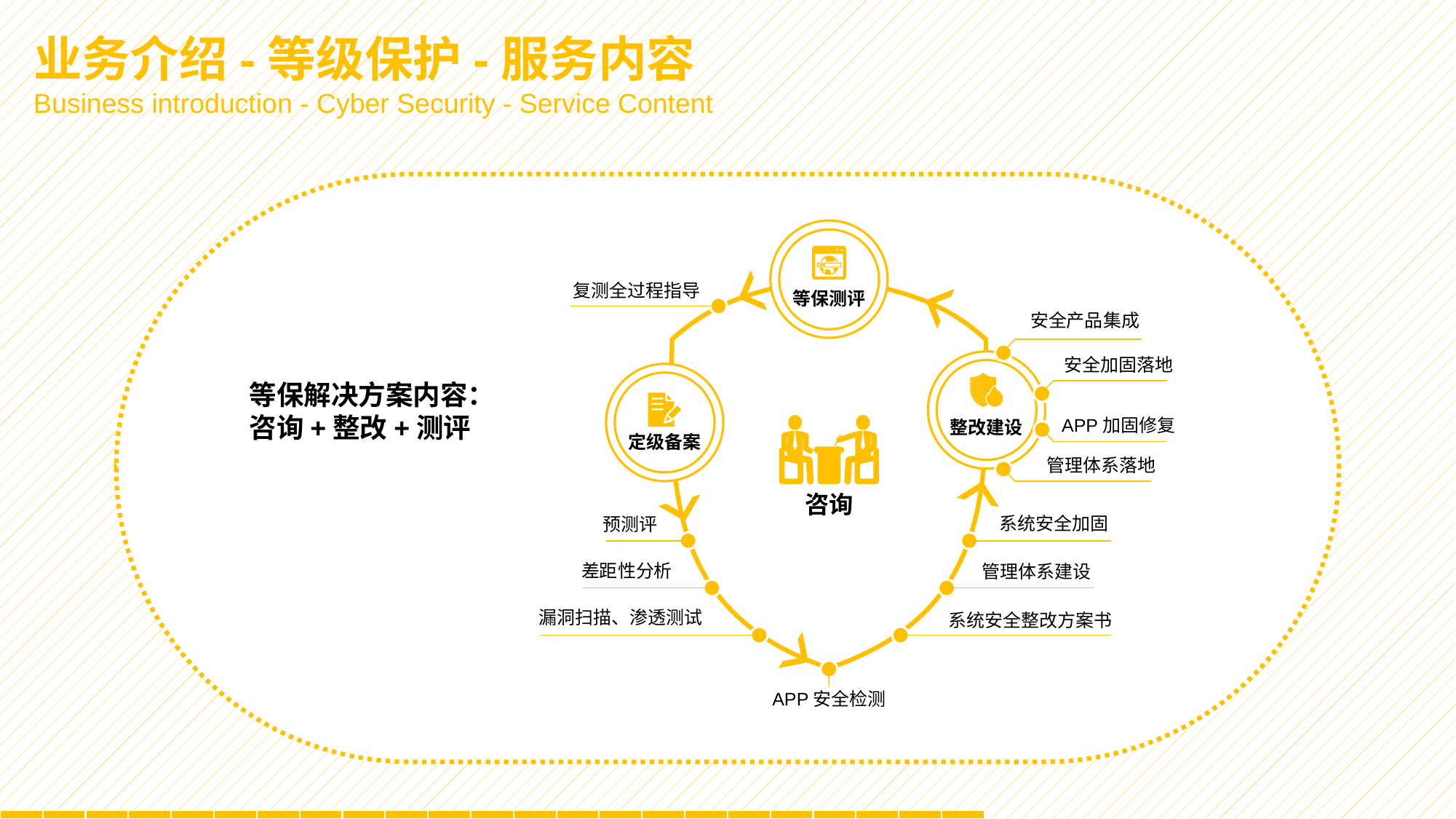

业务介绍-等级保护-服务内容
Business introduction - Cyber Security - Service Content

等保测评
复测全过程指导

咨询
安全产品集成

安全加固落地

整改建设

定级备案

APP加固修复

管理体系落地

系统安全加固
预测评

差距性分析
管理体系建设

漏洞扫描、渗透测试
系统安全整改方案书

APP安全检测
等保解决方案内容：
咨询+整改+测评